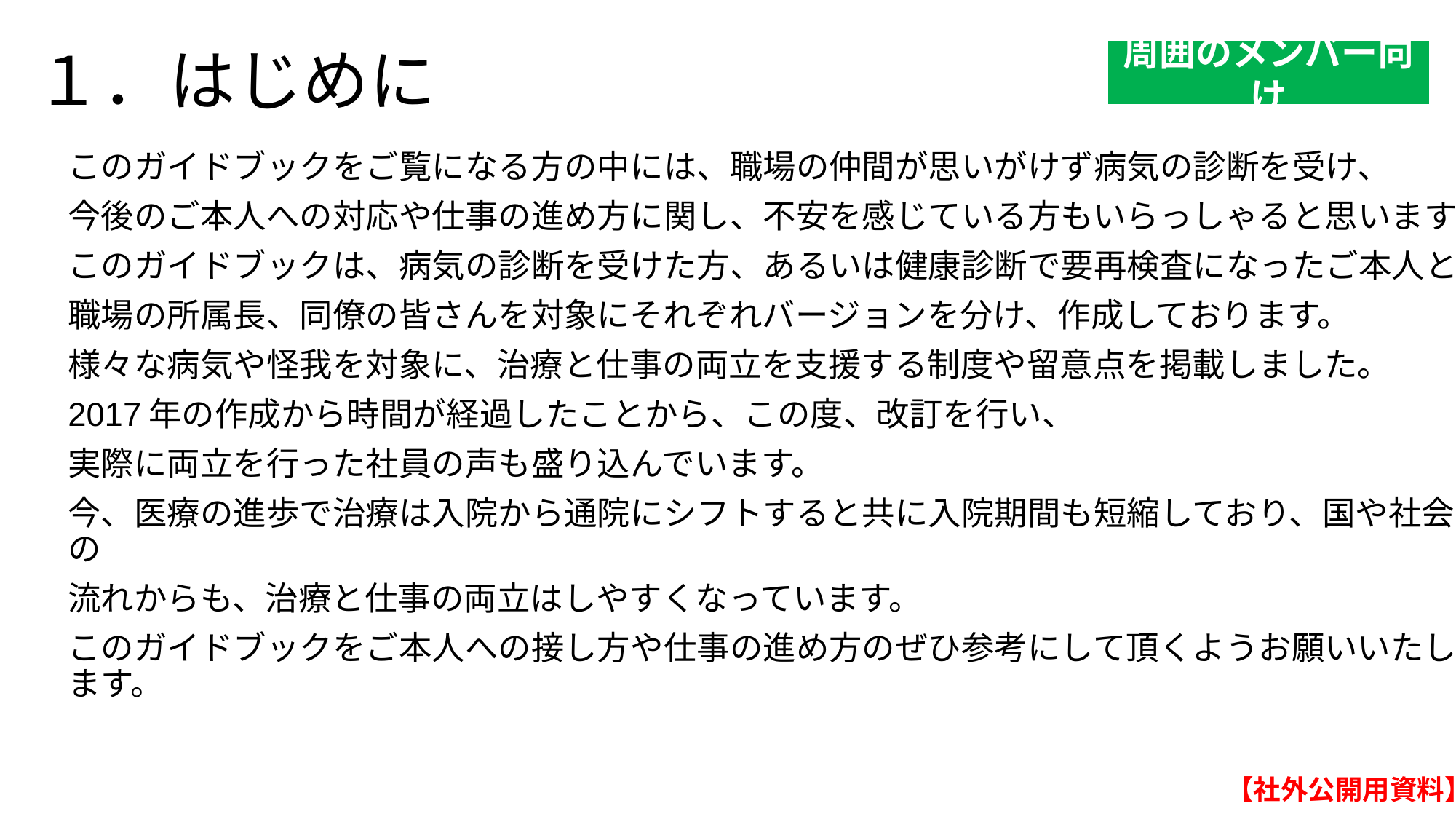

# １．はじめに
周囲のメンバー向け
このガイドブックをご覧になる方の中には、職場の仲間が思いがけず病気の診断を受け、
今後のご本人への対応や仕事の進め方に関し、不安を感じている方もいらっしゃると思います。
このガイドブックは、病気の診断を受けた方、あるいは健康診断で要再検査になったご本人と
職場の所属長、同僚の皆さんを対象にそれぞれバージョンを分け、作成しております。
様々な病気や怪我を対象に、治療と仕事の両立を支援する制度や留意点を掲載しました。
2017年の作成から時間が経過したことから、この度、改訂を行い、
実際に両立を行った社員の声も盛り込んでいます。
今、医療の進歩で治療は入院から通院にシフトすると共に入院期間も短縮しており、国や社会の
流れからも、治療と仕事の両立はしやすくなっています。
このガイドブックをご本人への接し方や仕事の進め方のぜひ参考にして頂くようお願いいたします。
【社外公開用資料】